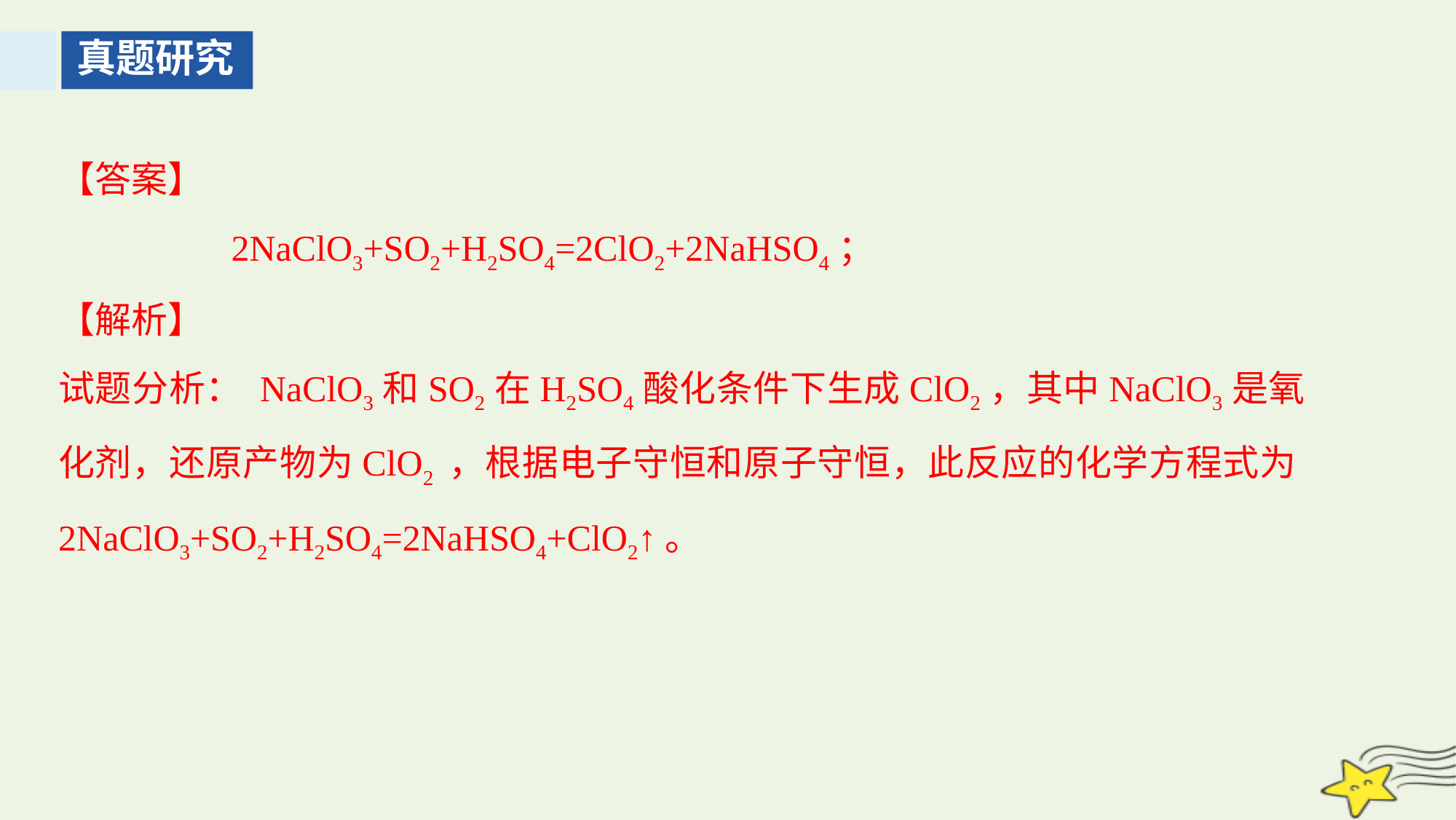

真题研究

【答案】
                   2NaClO3+SO2+H2SO4=2ClO2+2NaHSO4；
【解析】
试题分析： NaClO3和SO2在H2SO4酸化条件下生成ClO2，其中NaClO3是氧化剂，还原产物为ClO2 ，根据电子守恒和原子守恒，此反应的化学方程式为2NaClO3+SO2+H2SO4=2NaHSO4+ClO2↑。